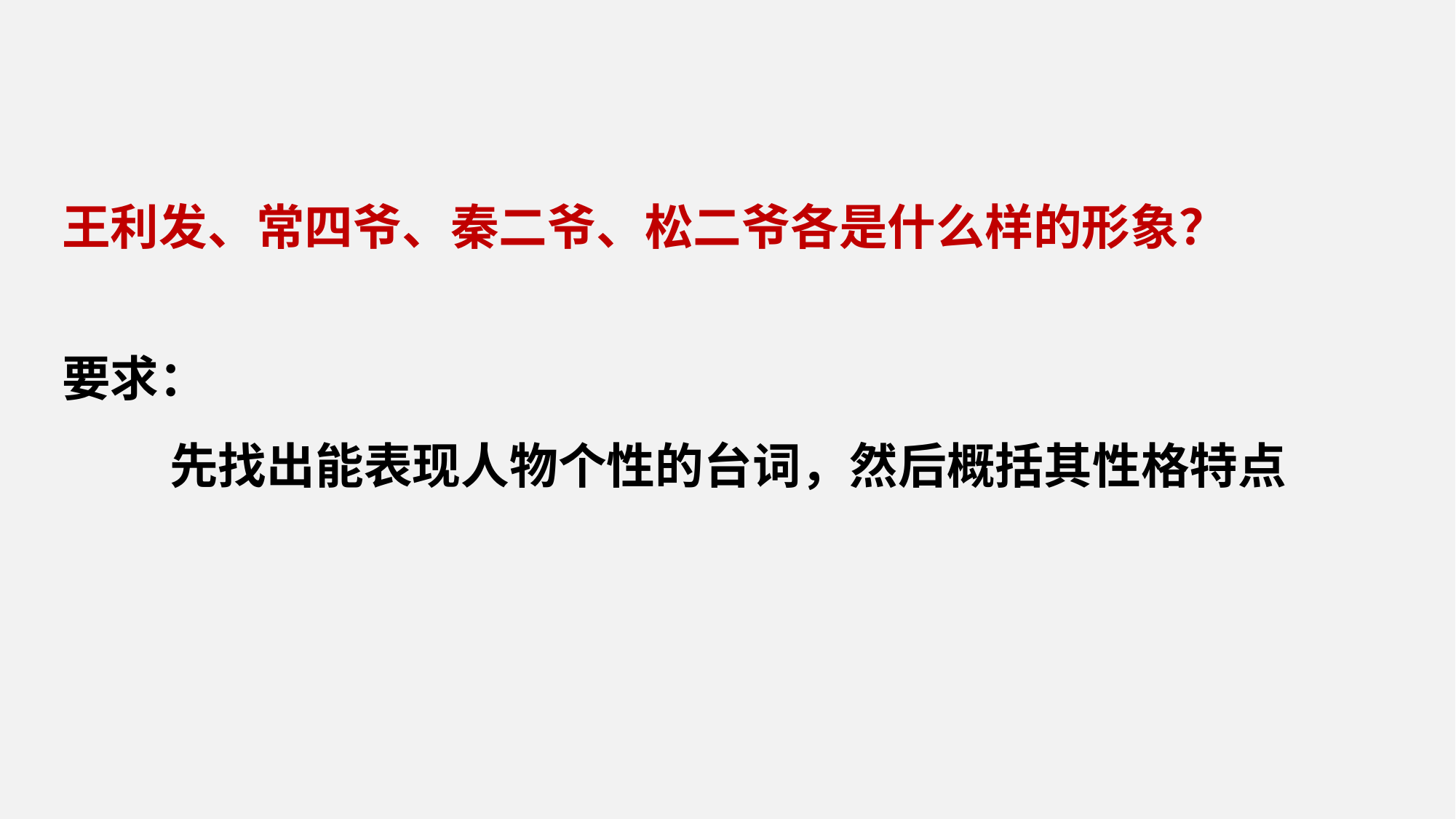

王利发、常四爷、秦二爷、松二爷各是什么样的形象？
要求：
 先找出能表现人物个性的台词，然后概括其性格特点